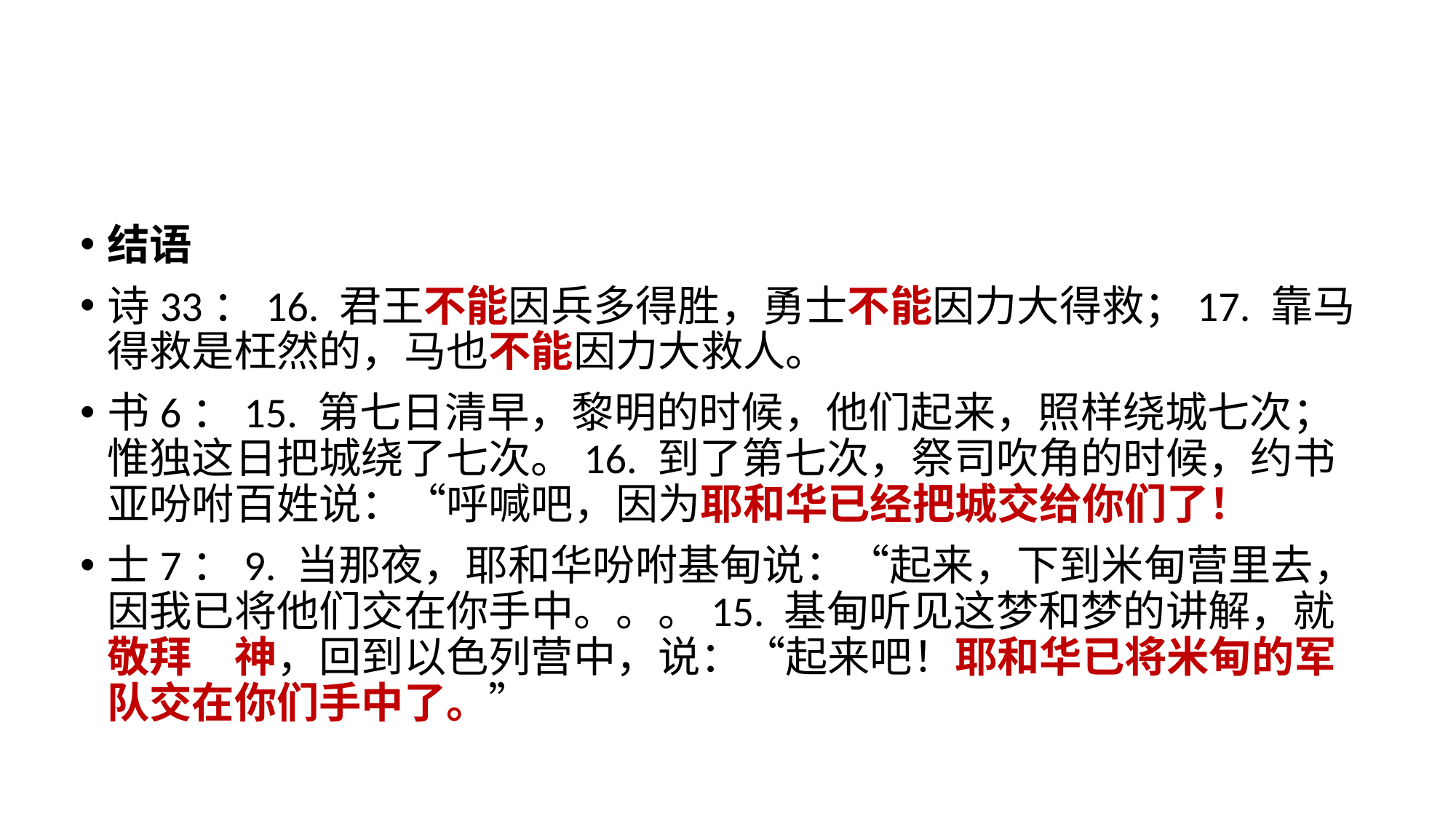

结语
诗33：16. 君王不能因兵多得胜，勇士不能因力大得救；17. 靠马得救是枉然的，马也不能因力大救人。
书6：15. 第七日清早，黎明的时候，他们起来，照样绕城七次；惟独这日把城绕了七次。16. 到了第七次，祭司吹角的时候，约书亚吩咐百姓说：“呼喊吧，因为耶和华已经把城交给你们了！
士7：9. 当那夜，耶和华吩咐基甸说：“起来，下到米甸营里去，因我已将他们交在你手中。。。15. 基甸听见这梦和梦的讲解，就敬拜　神，回到以色列营中，说：“起来吧！耶和华已将米甸的军队交在你们手中了。”